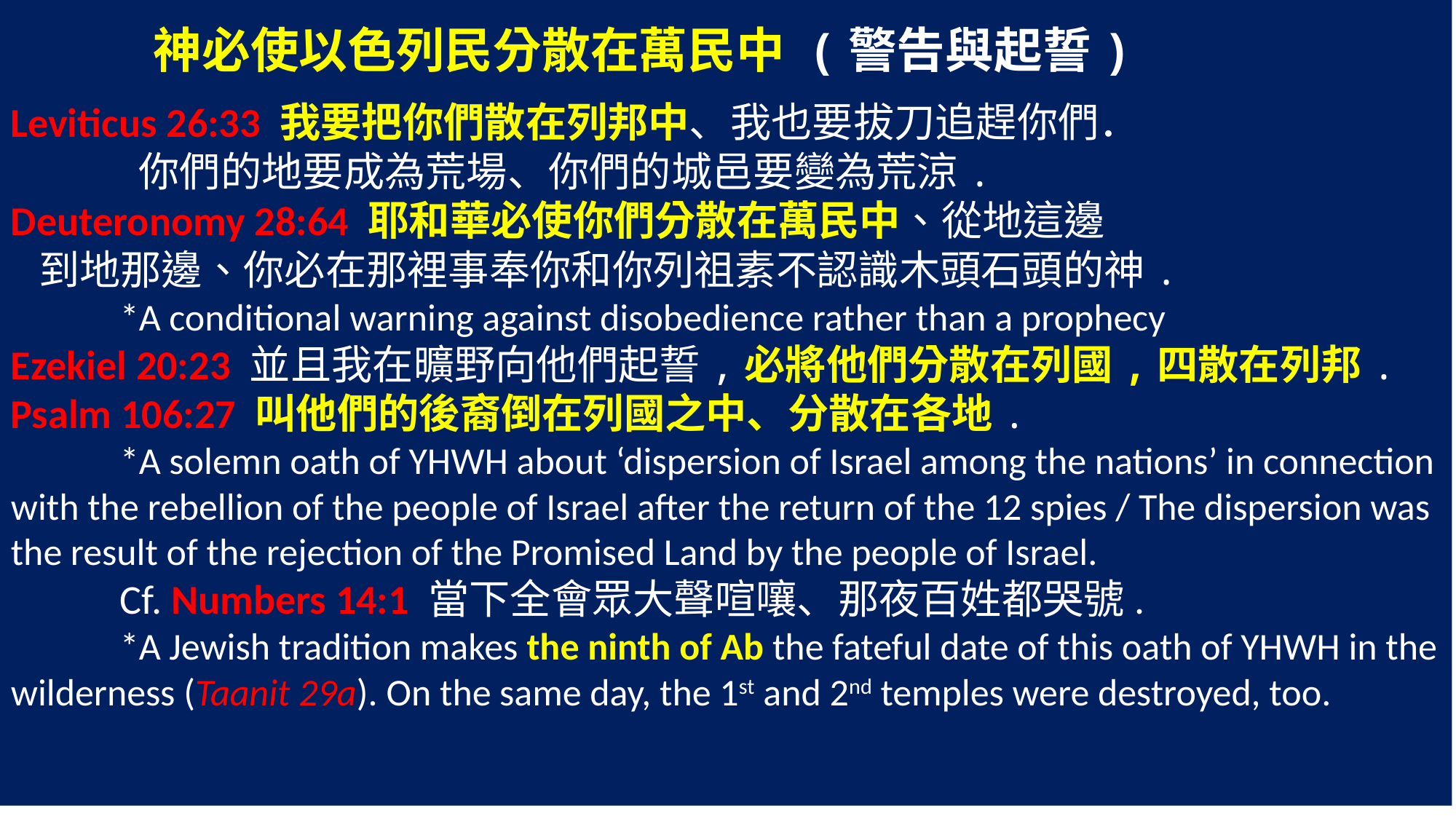

神必使以色列民分散在萬民中 (警告與起誓)

Leviticus 26:33 我要把你們散在列邦中、我也要拔刀追趕你們．
             你們的地要成為荒場、你們的城邑要變為荒涼.
Deuteronomy 28:64 耶和華必使你們分散在萬民中、從地這邊
  到地那邊、你必在那裡事奉你和你列祖素不認識木頭石頭的神.
   	*A conditional warning against disobedience rather than a prophecy
Ezekiel 20:23 並且我在曠野向他們起誓,必將他們分散在列國,四散在列邦.
Psalm 106:27 叫他們的後裔倒在列國之中、分散在各地.
	*A solemn oath of YHWH about ‘dispersion of Israel among the nations’ in connection with the rebellion of the people of Israel after the return of the 12 spies / The dispersion was the result of the rejection of the Promised Land by the people of Israel.
	Cf. Numbers 14:1 當下全會眾大聲喧嚷、那夜百姓都哭號.
	*A Jewish tradition makes the ninth of Ab the fateful date of this oath of YHWH in the wilderness (Taanit 29a). On the same day, the 1st and 2nd temples were destroyed, too.